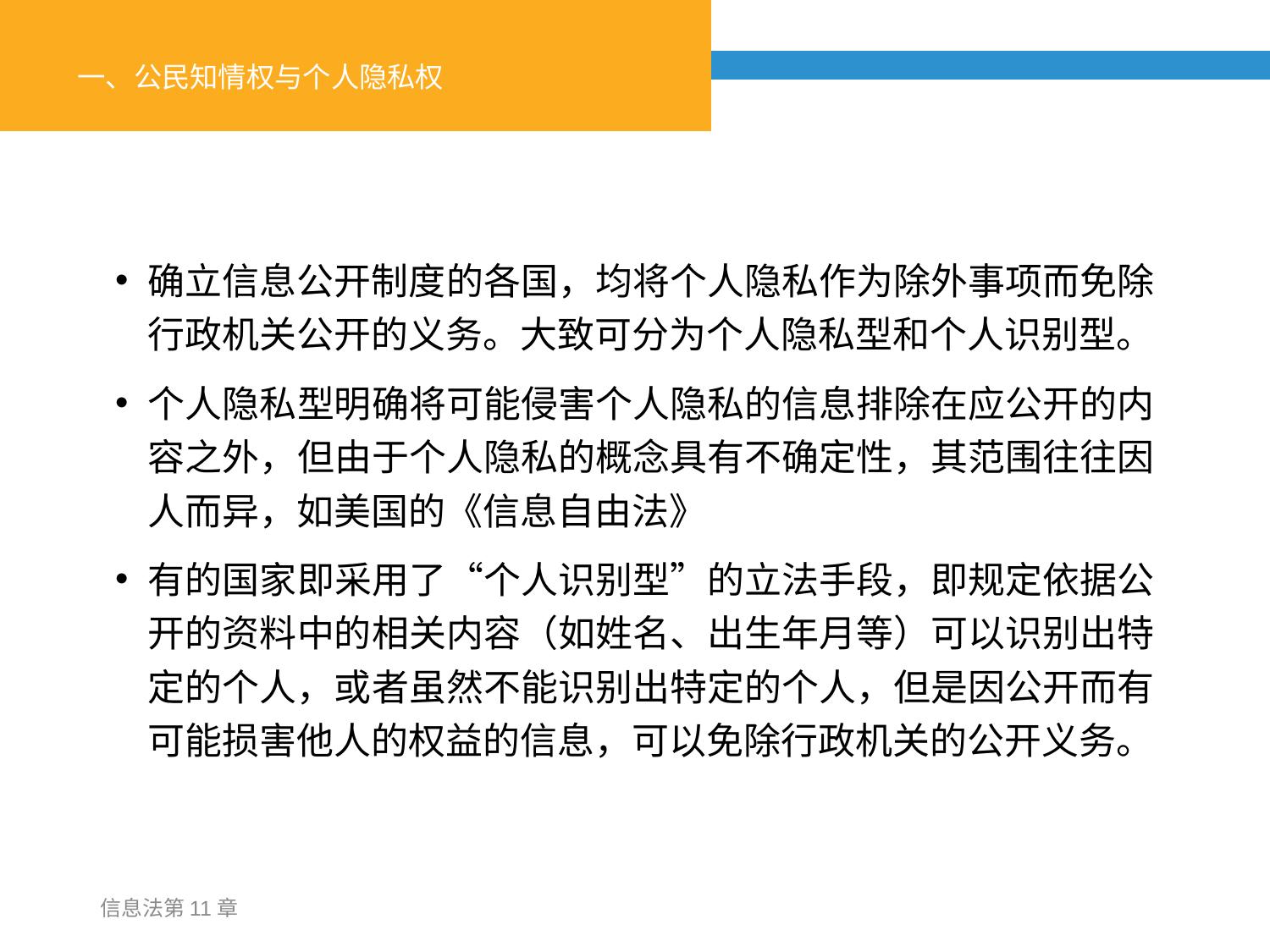

# 一、公民知情权与个人隐私权
确立信息公开制度的各国，均将个人隐私作为除外事项而免除行政机关公开的义务。大致可分为个人隐私型和个人识别型。
个人隐私型明确将可能侵害个人隐私的信息排除在应公开的内容之外，但由于个人隐私的概念具有不确定性，其范围往往因人而异，如美国的《信息自由法》
有的国家即采用了“个人识别型”的立法手段，即规定依据公开的资料中的相关内容（如姓名、出生年月等）可以识别出特定的个人，或者虽然不能识别出特定的个人，但是因公开而有可能损害他人的权益的信息，可以免除行政机关的公开义务。
信息法第11章